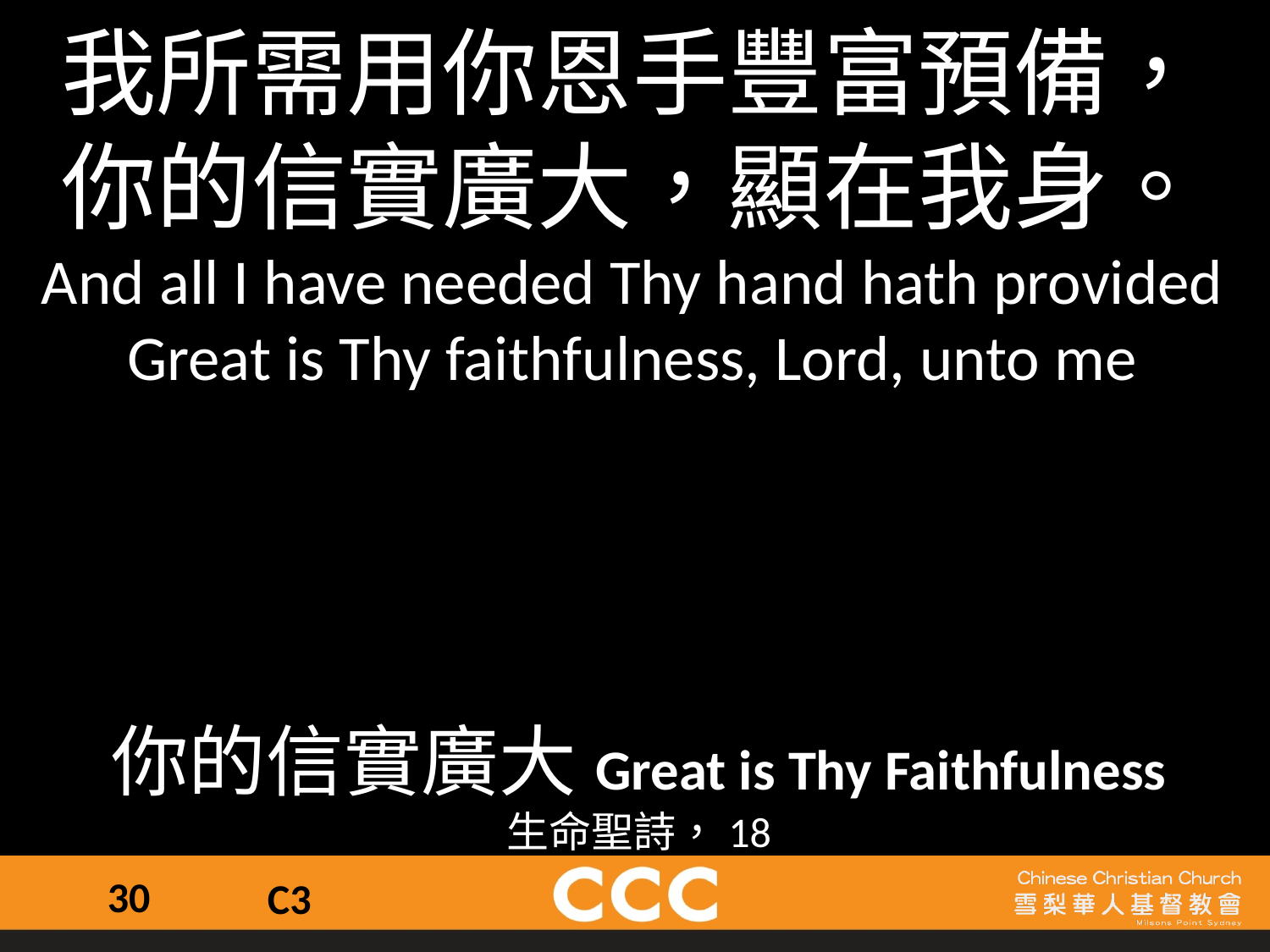

我所需用你恩手豐富預備，
你的信實廣大，顯在我身。
And all I have needed Thy hand hath provided
Great is Thy faithfulness, Lord, unto me
你的信實廣大Great is Thy Faithfulness
生命聖詩，18

30
C3